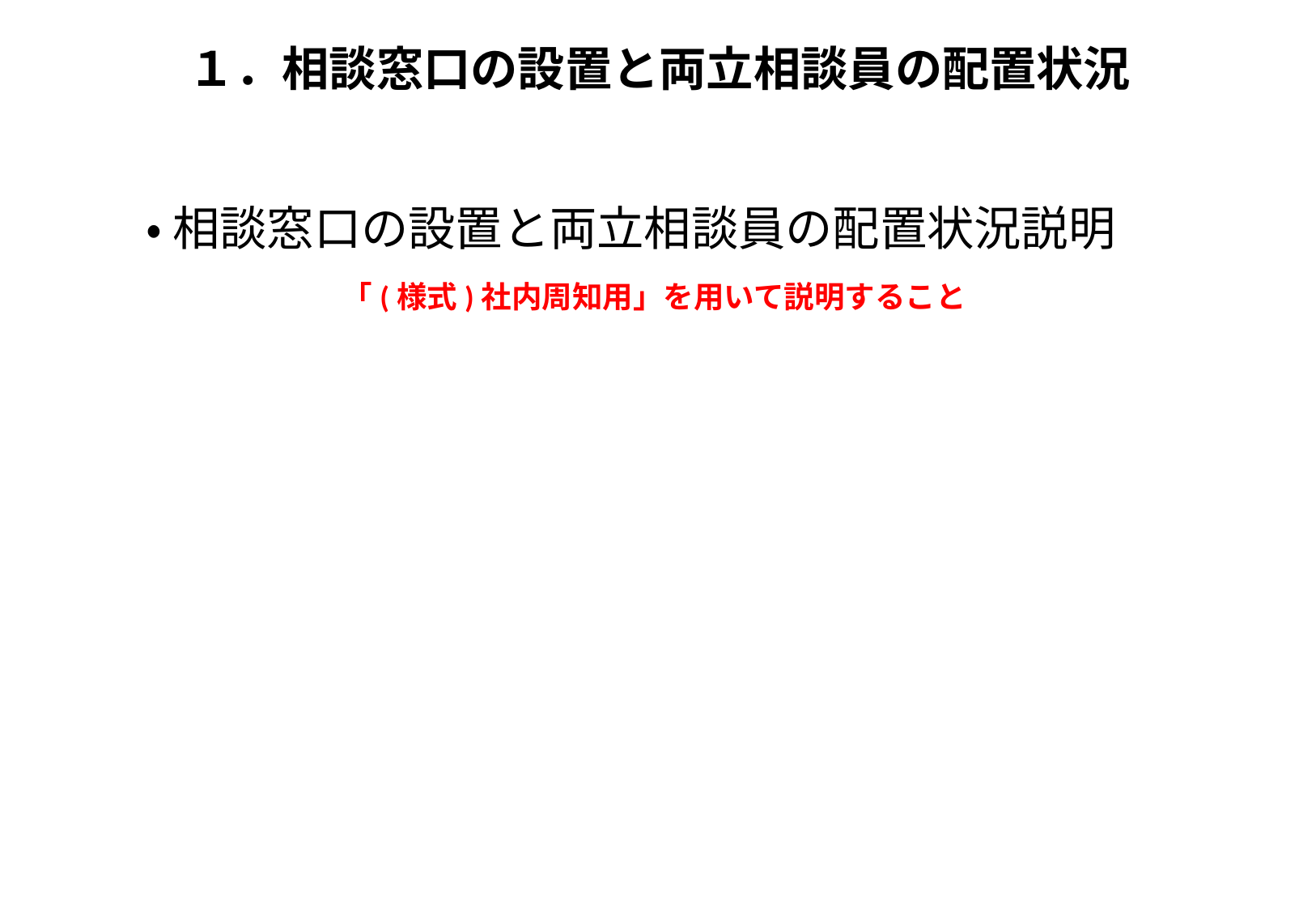

１．相談窓口の設置と両立相談員の配置状況
・ 相談窓口の設置と両立相談員の配置状況説明
「(様式)社内周知用」を用いて説明すること